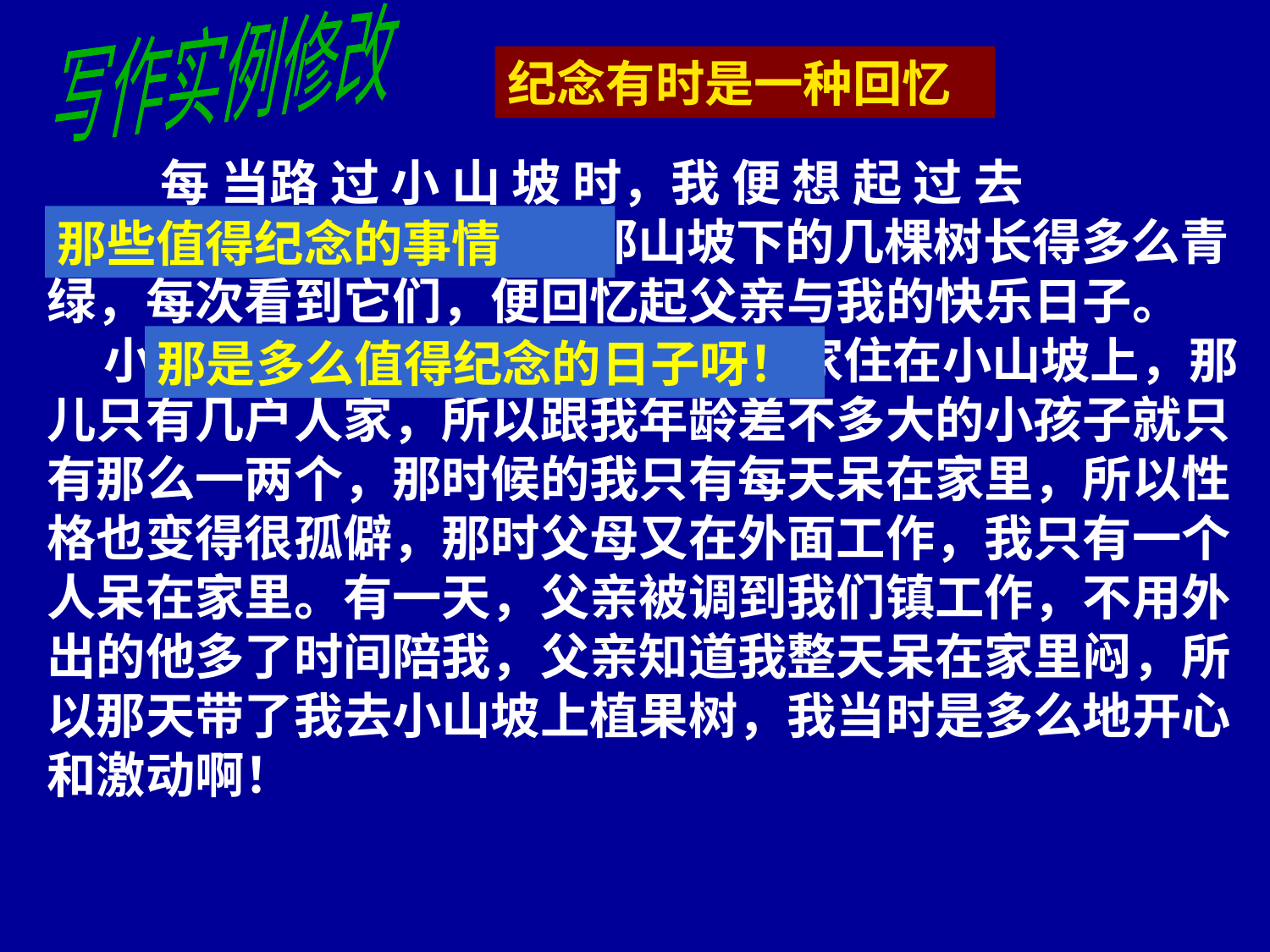

写作实例修改
纪念有时是一种回忆

         每 当路 过 小 山 坡 时，我 便 想 起 过 去
 那 些 美 好 的 事 情 ，    那山坡下的几棵树长得多么青绿，每次看到它们，便回忆起父亲与我的快乐日子。
    小时候的我很少有朋友，因为我家住在小山坡上，那儿只有几户人家，所以跟我年龄差不多大的小孩子就只有那么一两个，那时候的我只有每天呆在家里，所以性格也变得很孤僻，那时父母又在外面工作，我只有一个人呆在家里。有一天，父亲被调到我们镇工作，不用外出的他多了时间陪我，父亲知道我整天呆在家里闷，所以那天带了我去小山坡上植果树，我当时是多么地开心和激动啊！
那些值得纪念的事情
那是多么值得纪念的日子呀！